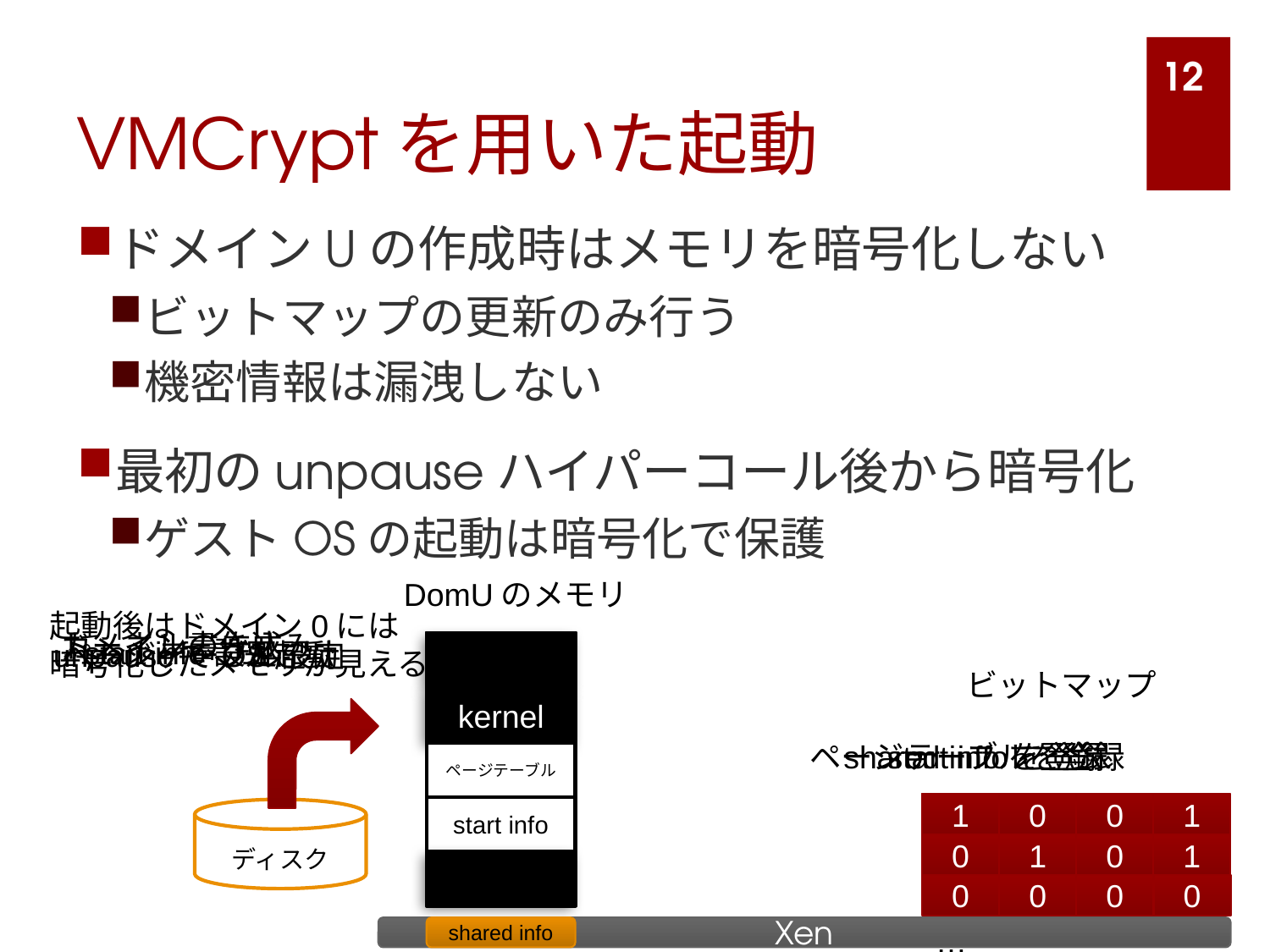

# VMCryptを用いた起動
12
ドメインUの作成時はメモリを暗号化しない
ビットマップの更新のみ行う
機密情報は漏洩しない
最初のunpauseハイパーコール後から暗号化
ゲストOSの起動は暗号化で保護
DomUのメモリ
起動後はドメイン0には
暗号化したメモリが見える
ドメインの作成
カーネル書き込み
start info設定
ページテーブル設定
unpauseでOS起動

kernel

kernel
ページテーブル

kernel
ページテーブル
start info

kernel
ページテーブル
start info

kernel

kernel
ページテーブル

kernel
ページテーブル
start info

kernel
ページテーブル
start info

ビットマップ

ディスク
ページテーブルを登録
shared infoを登録
start infoを登録
1
0
1
0
0
0
0
0
1
0
0
1
0
0
0
0
…
Xen
shared info